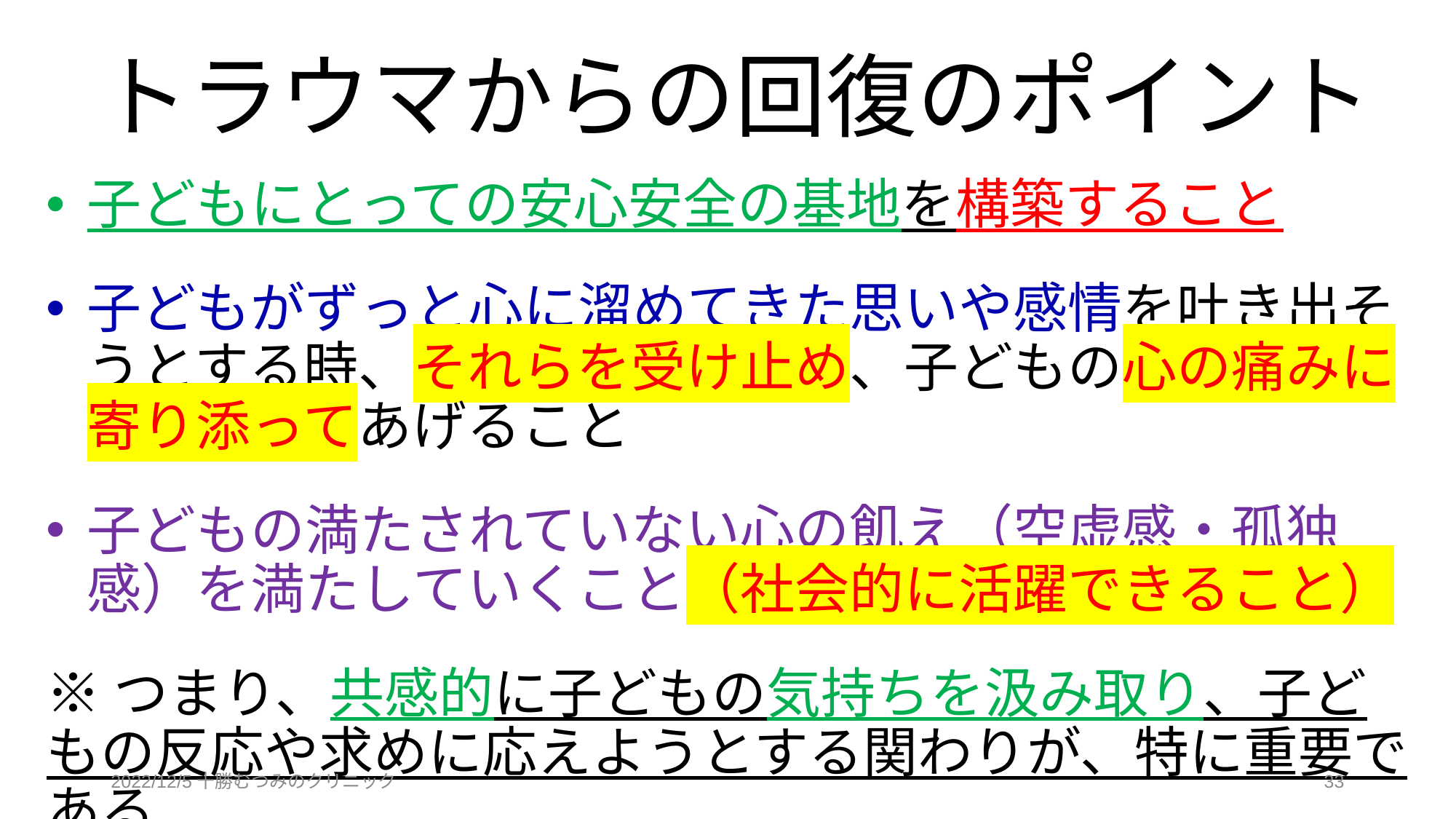

# トラウマからの回復のポイント
子どもにとっての安心安全の基地を構築すること

子どもがずっと心に溜めてきた思いや感情を吐き出そうとする時、それらを受け止め、子どもの心の痛みに寄り添ってあげること

子どもの満たされていない心の飢え（空虚感・孤独感）を満たしていくこと（社会的に活躍できること）

※つまり、共感的に子どもの気持ちを汲み取り、子どもの反応や求めに応えようとする関わりが、特に重要である

2022/12/5十勝むつみのクリニック
33